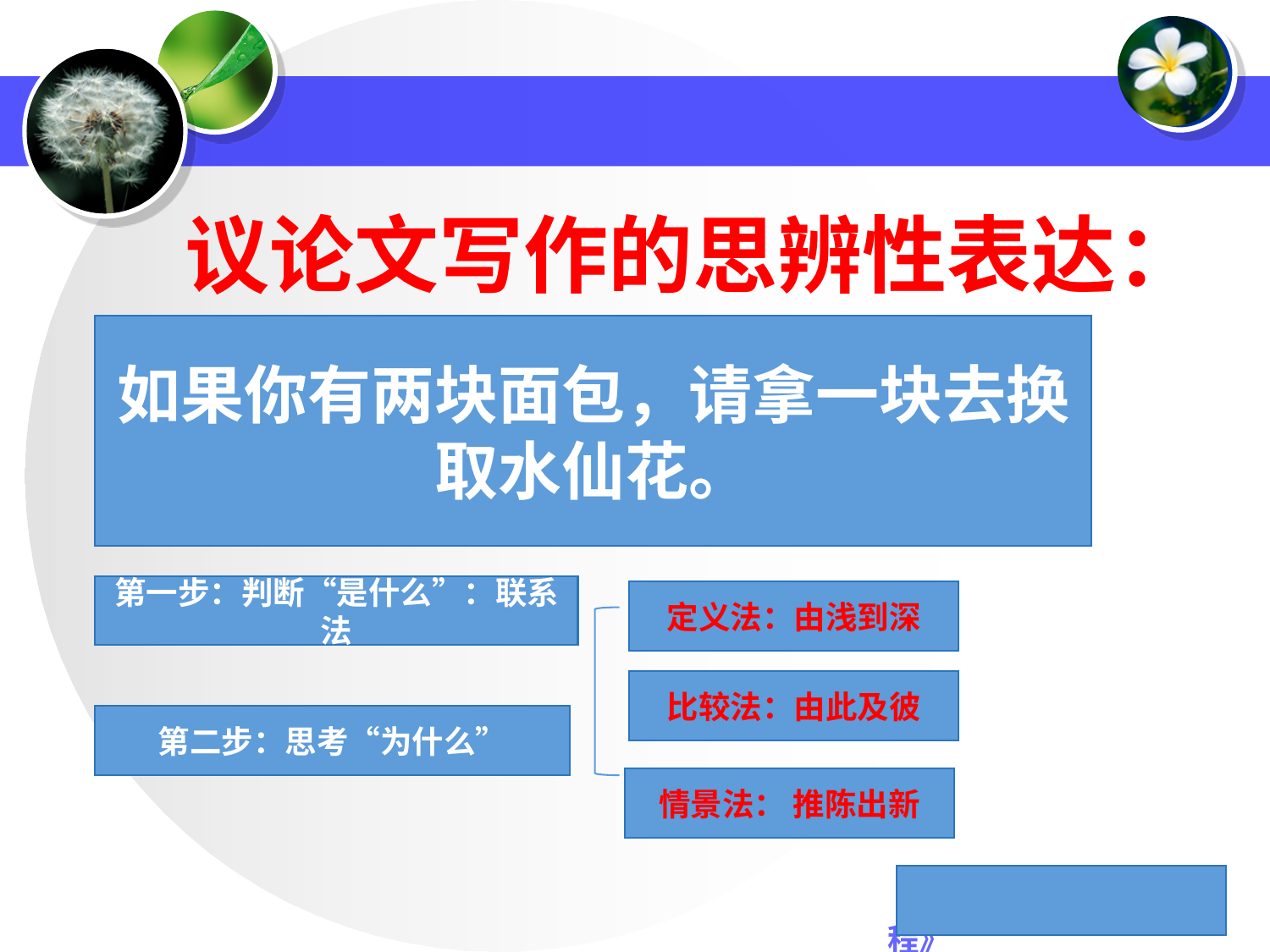

议论文写作的思辨性表达：
如果你有两块面包，请拿一块去换取水仙花。
第一步：判断“是什么”：联系法
定义法：由浅到深

比较法：由此及彼
第二步：思考“为什么”
情景法： 推陈出新